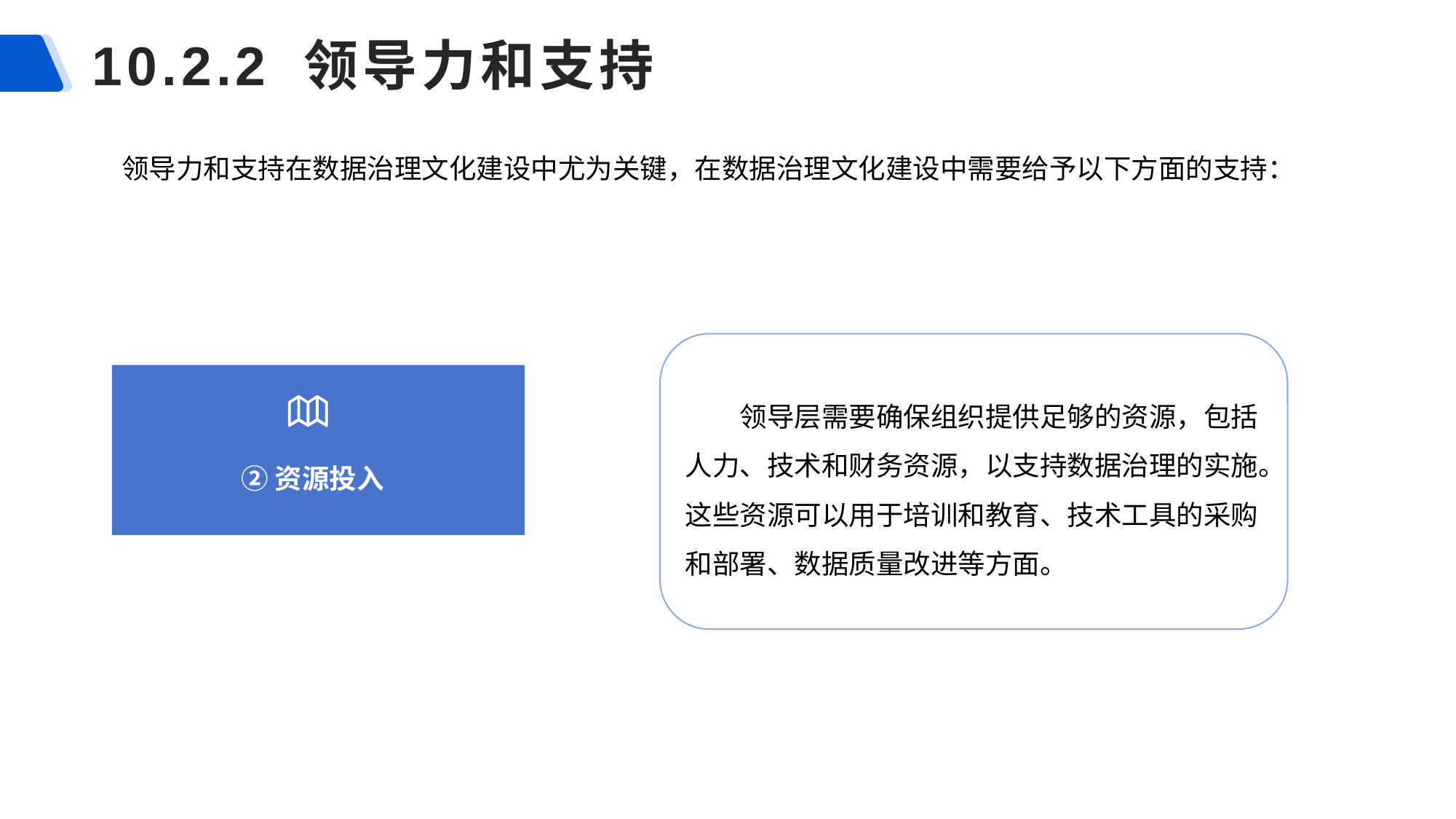

# 10.2.2 领导力和支持
领导力和支持在数据治理文化建设中尤为关键，在数据治理文化建设中需要给予以下方面的支持：
领导层需要确保组织提供足够的资源，包括人力、技术和财务资源，以支持数据治理的实施。这些资源可以用于培训和教育、技术工具的采购和部署、数据质量改进等方面。

②资源投入